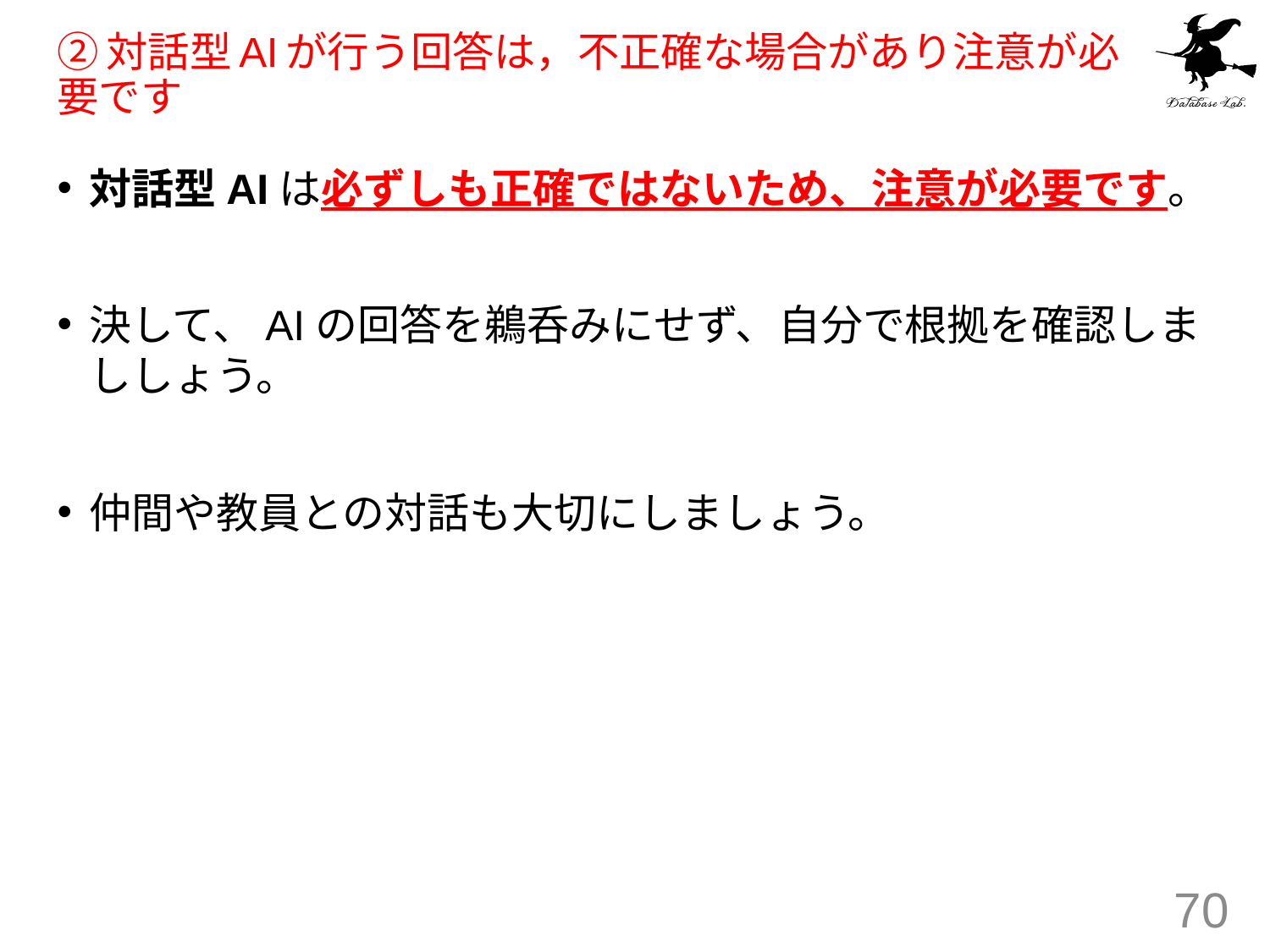

# ②対話型AIが行う回答は，不正確な場合があり注意が必要です
対話型AIは必ずしも正確ではないため、注意が必要です。

決して、AIの回答を鵜呑みにせず、自分で根拠を確認しまししょう。

仲間や教員との対話も大切にしましょう。
70